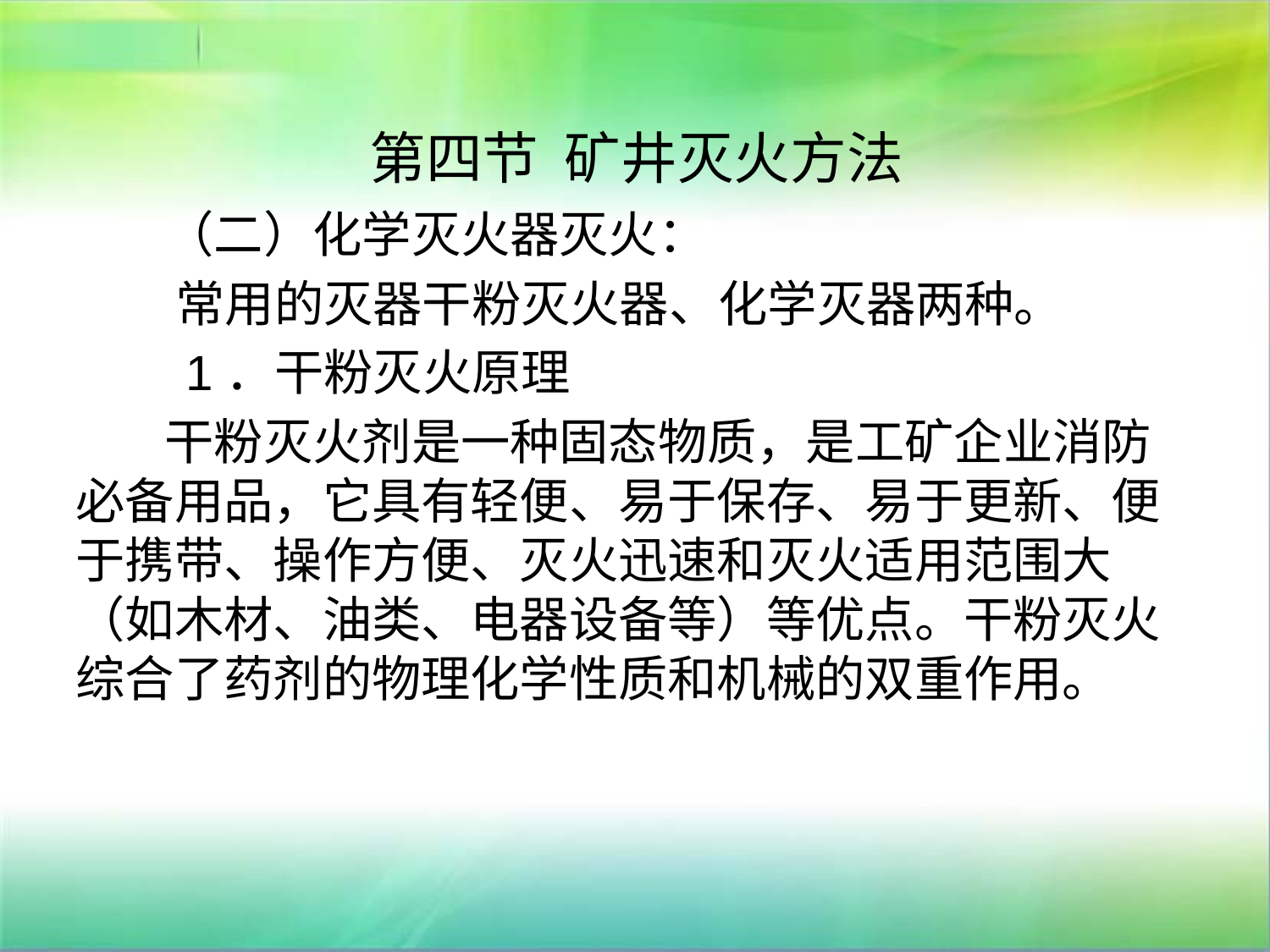

# 第四节  矿井灭火方法
       （二）化学灭火器灭火：
        常用的灭器干粉灭火器、化学灭器两种。
        1．干粉灭火原理
       干粉灭火剂是一种固态物质，是工矿企业消防必备用品，它具有轻便、易于保存、易于更新、便于携带、操作方便、灭火迅速和灭火适用范围大（如木材、油类、电器设备等）等优点。干粉灭火综合了药剂的物理化学性质和机械的双重作用。